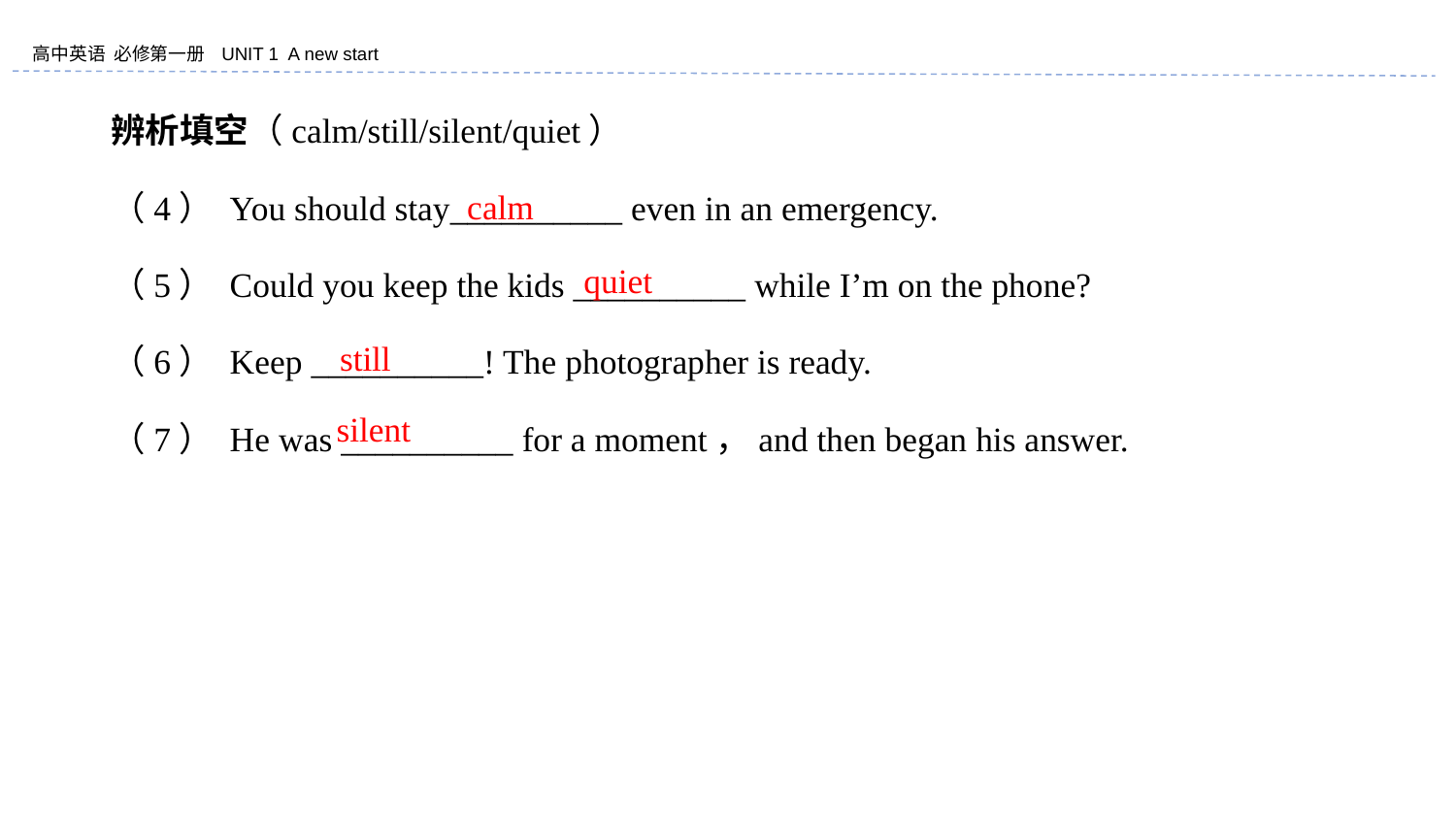

辨析填空（calm/still/silent/quiet）
（4） You should stay__________ even in an emergency.
（5） Could you keep the kids __________ while I’m on the phone?
（6） Keep __________! The photographer is ready.
（7） He was __________ for a moment，and then began his answer.

calm
quiet
still
silent